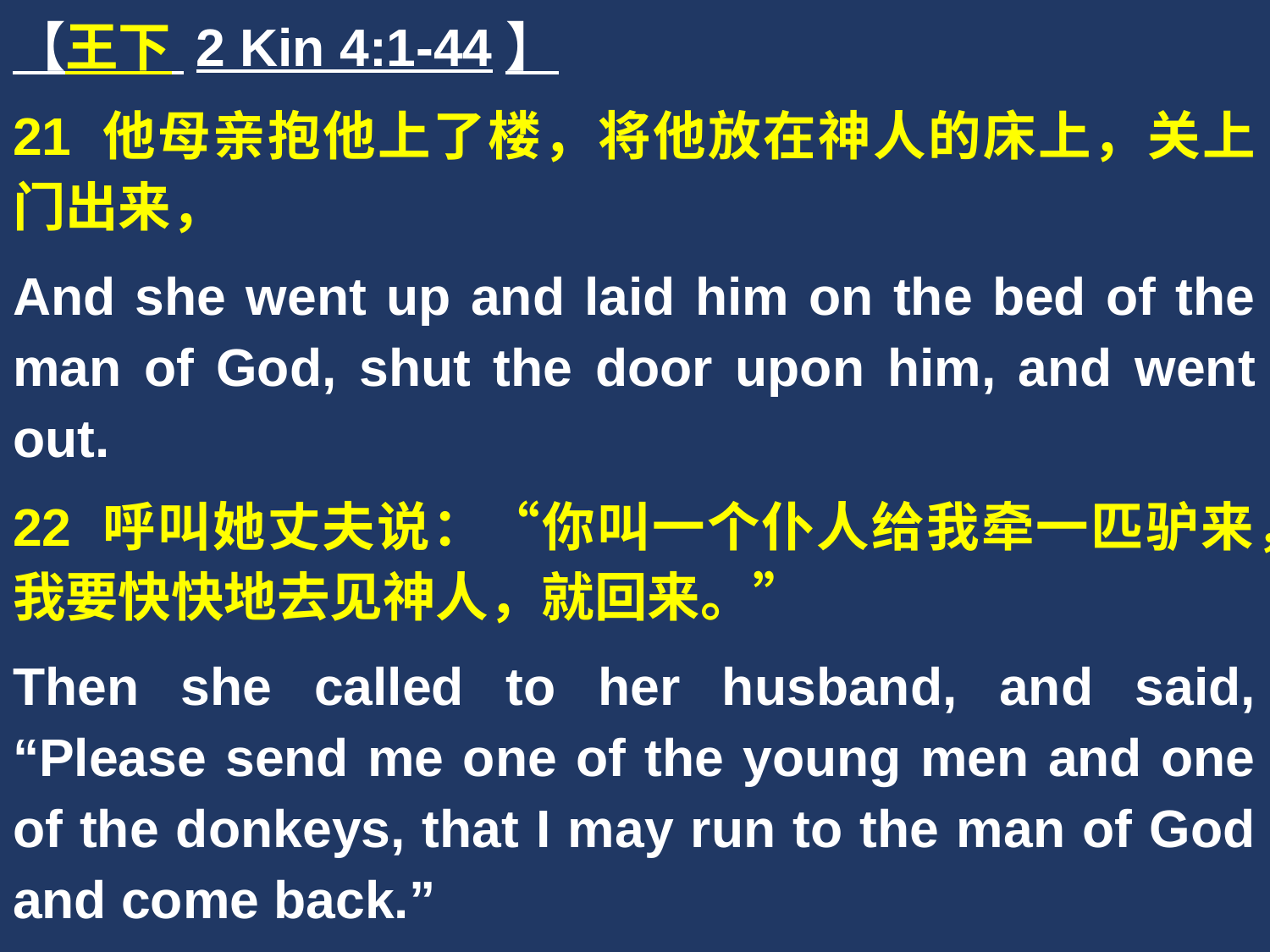

【王下 2 Kin 4:1-44】
21 他母亲抱他上了楼，将他放在神人的床上，关上门出来，
And she went up and laid him on the bed of the man of God, shut the door upon him, and went out.
22 呼叫她丈夫说：“你叫一个仆人给我牵一匹驴来，我要快快地去见神人，就回来。”
Then she called to her husband, and said, “Please send me one of the young men and one of the donkeys, that I may run to the man of God and come back.”